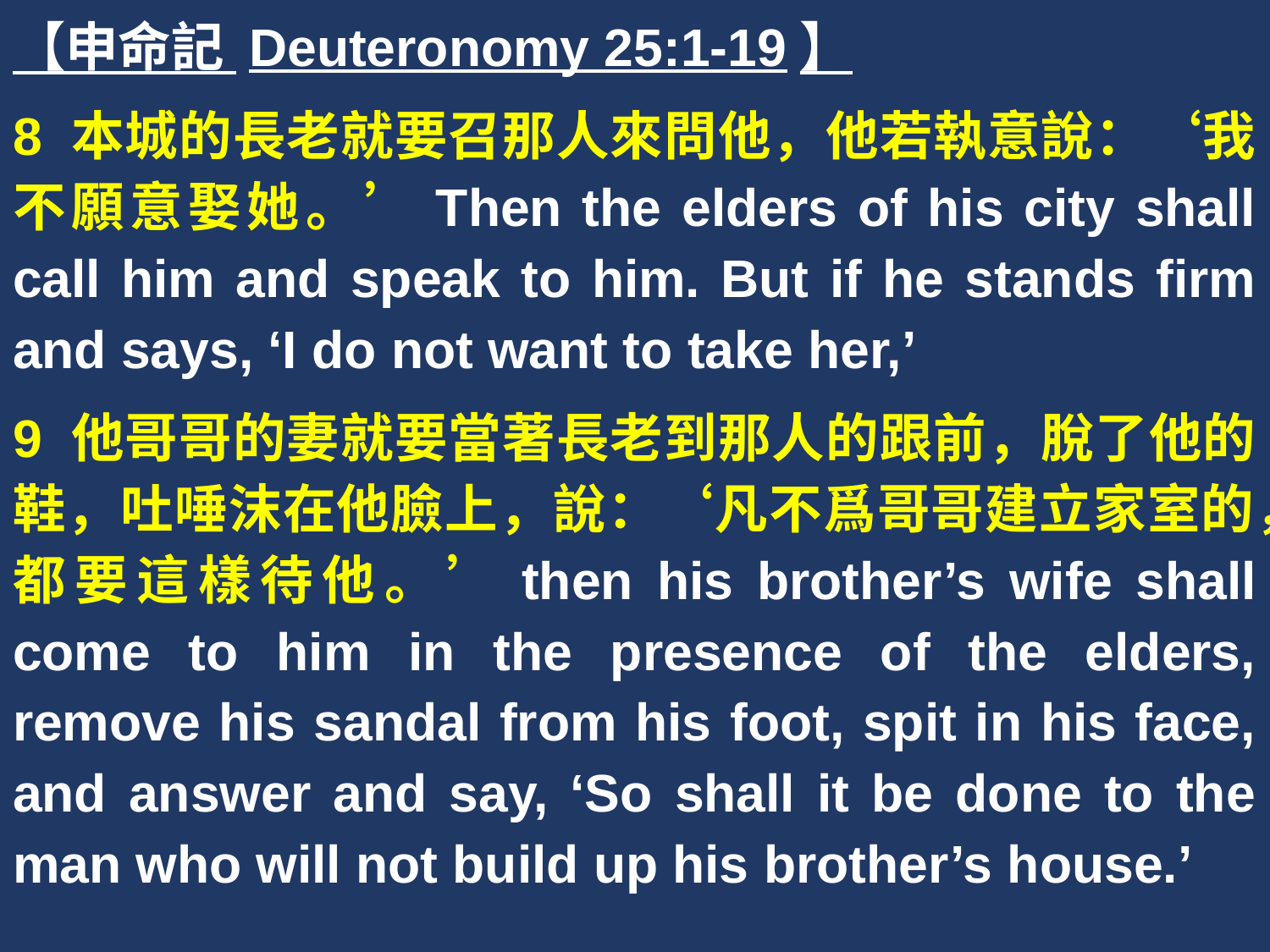

【申命記 Deuteronomy 25:1-19】
8 本城的長老就要召那人來問他，他若執意說：‘我不願意娶她。’Then the elders of his city shall call him and speak to him. But if he stands firm and says, ‘I do not want to take her,’
9 他哥哥的妻就要當著長老到那人的跟前，脫了他的鞋，吐唾沫在他臉上，說：‘凡不爲哥哥建立家室的，都要這樣待他。’then his brother’s wife shall come to him in the presence of the elders, remove his sandal from his foot, spit in his face, and answer and say, ‘So shall it be done to the man who will not build up his brother’s house.’